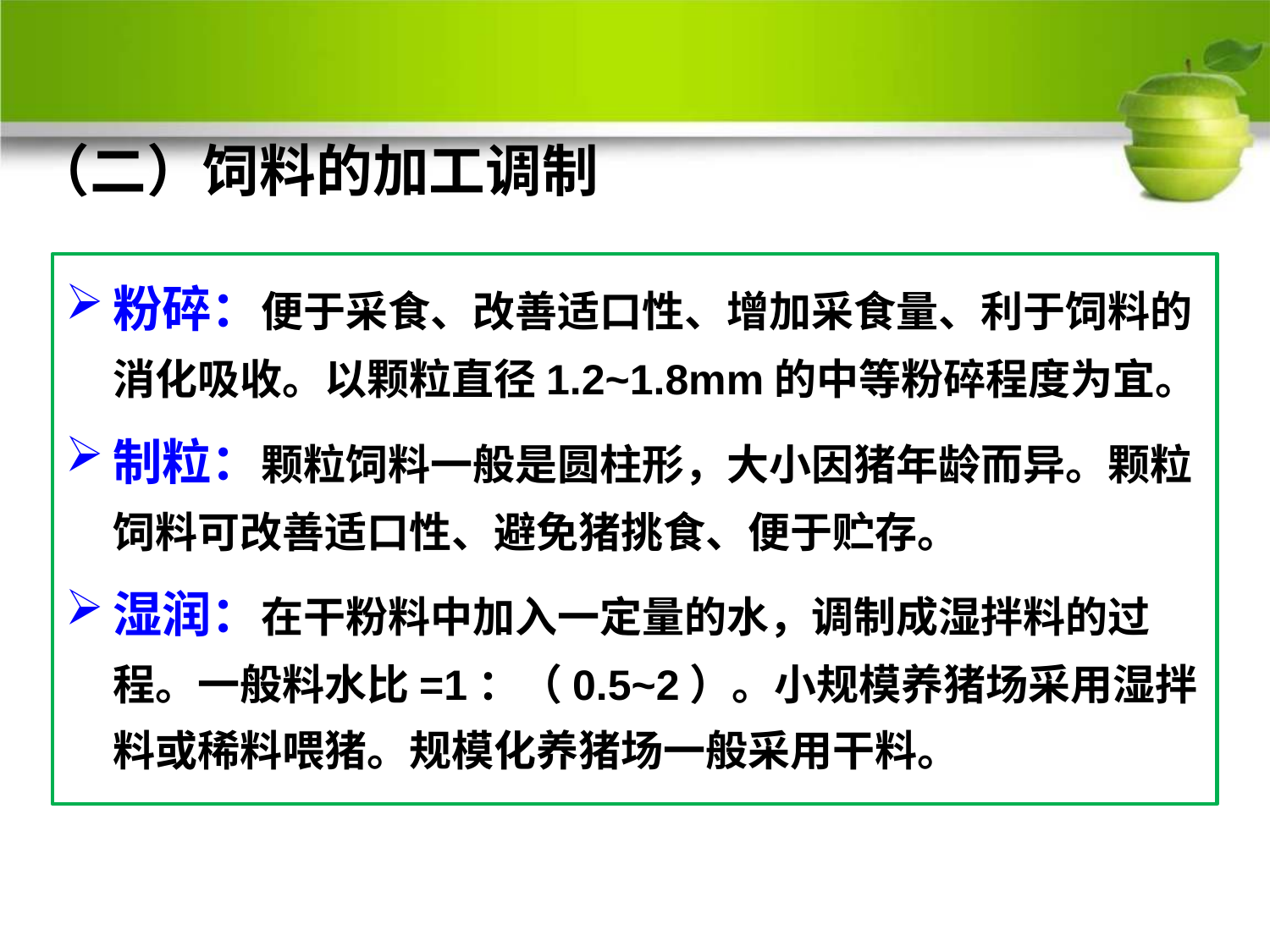

# （二）饲料的加工调制
粉碎：便于采食、改善适口性、增加采食量、利于饲料的消化吸收。以颗粒直径1.2~1.8mm的中等粉碎程度为宜。
制粒：颗粒饲料一般是圆柱形，大小因猪年龄而异。颗粒饲料可改善适口性、避免猪挑食、便于贮存。
湿润：在干粉料中加入一定量的水，调制成湿拌料的过程。一般料水比=1：（0.5~2）。小规模养猪场采用湿拌料或稀料喂猪。规模化养猪场一般采用干料。